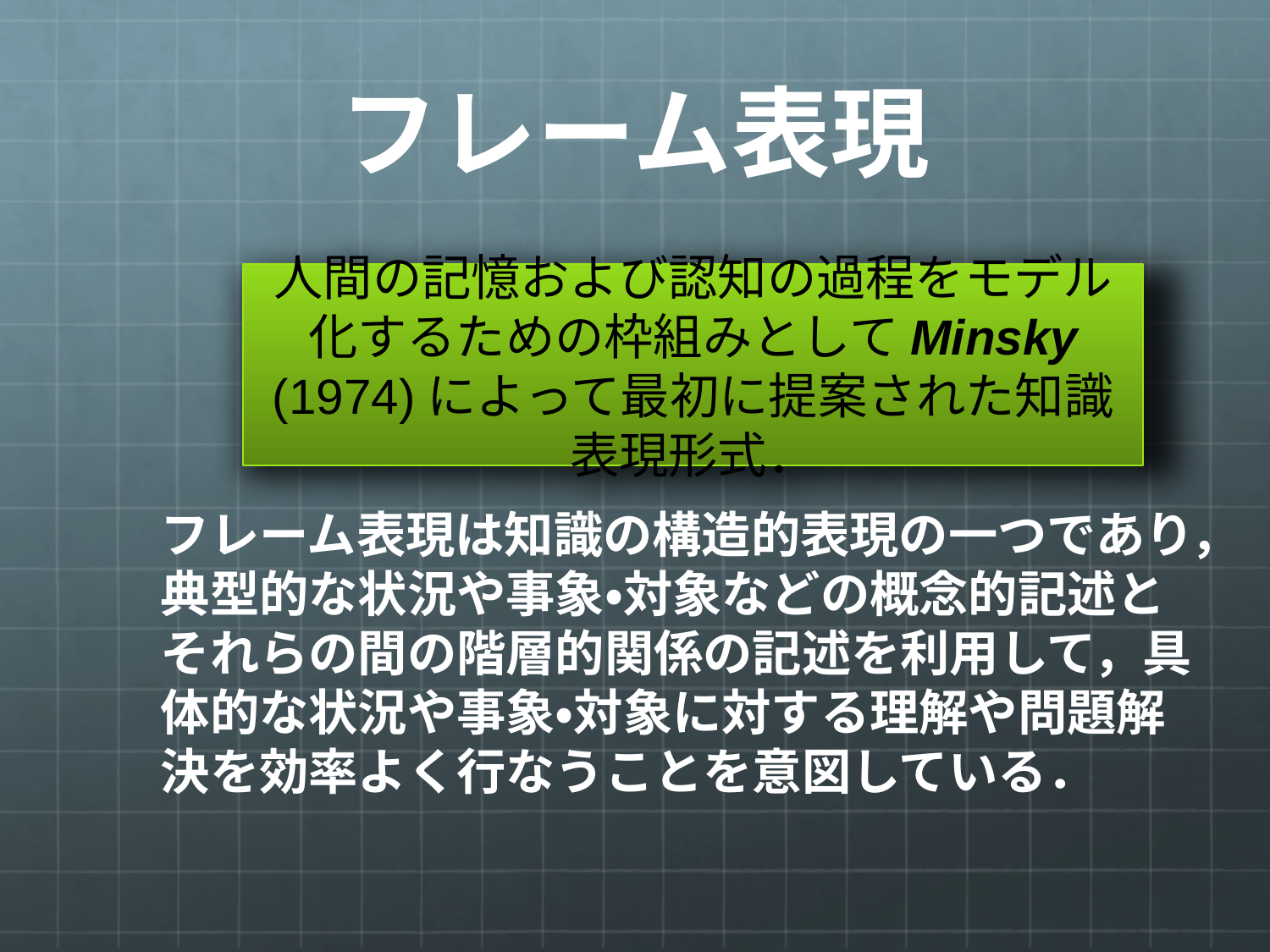

# フレーム表現
人間の記憶および認知の過程をモデル化するための枠組みとしてMinsky (1974)によって最初に提案された知識表現形式．
フレーム表現は知識の構造的表現の一つであり，典型的な状況や事象・対象などの概念的記述とそれらの間の階層的関係の記述を利用して，具体的な状況や事象・対象に対する理解や問題解決を効率よく行なうことを意図している．